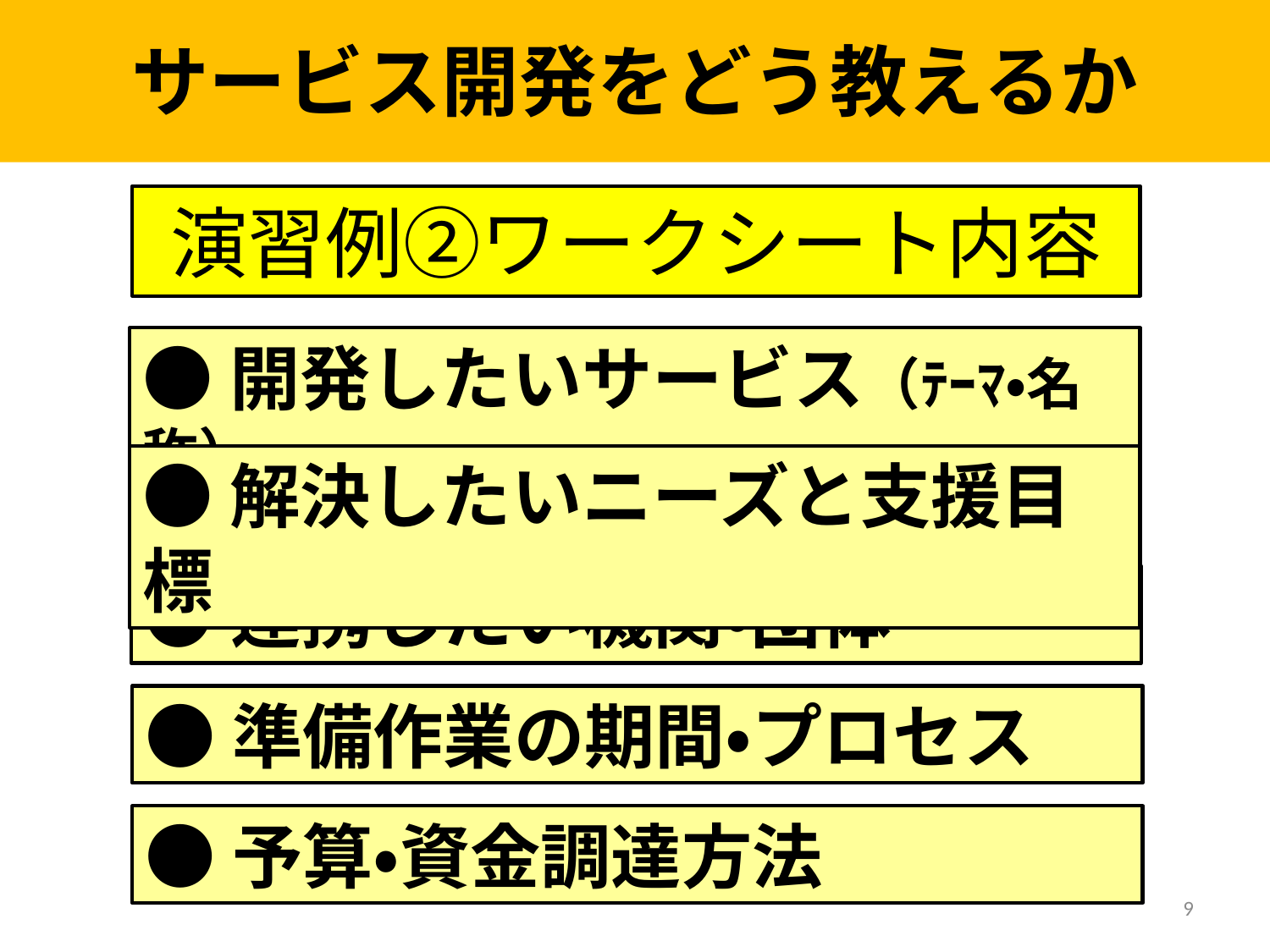

サービス開発をどう教えるか
演習例②ワークシート内容
●開発したいサービス（ﾃｰﾏ・名称）
●解決したいニーズと支援目標
●連携したい機関・団体
●準備作業の期間・プロセス
●予算・資金調達方法
9